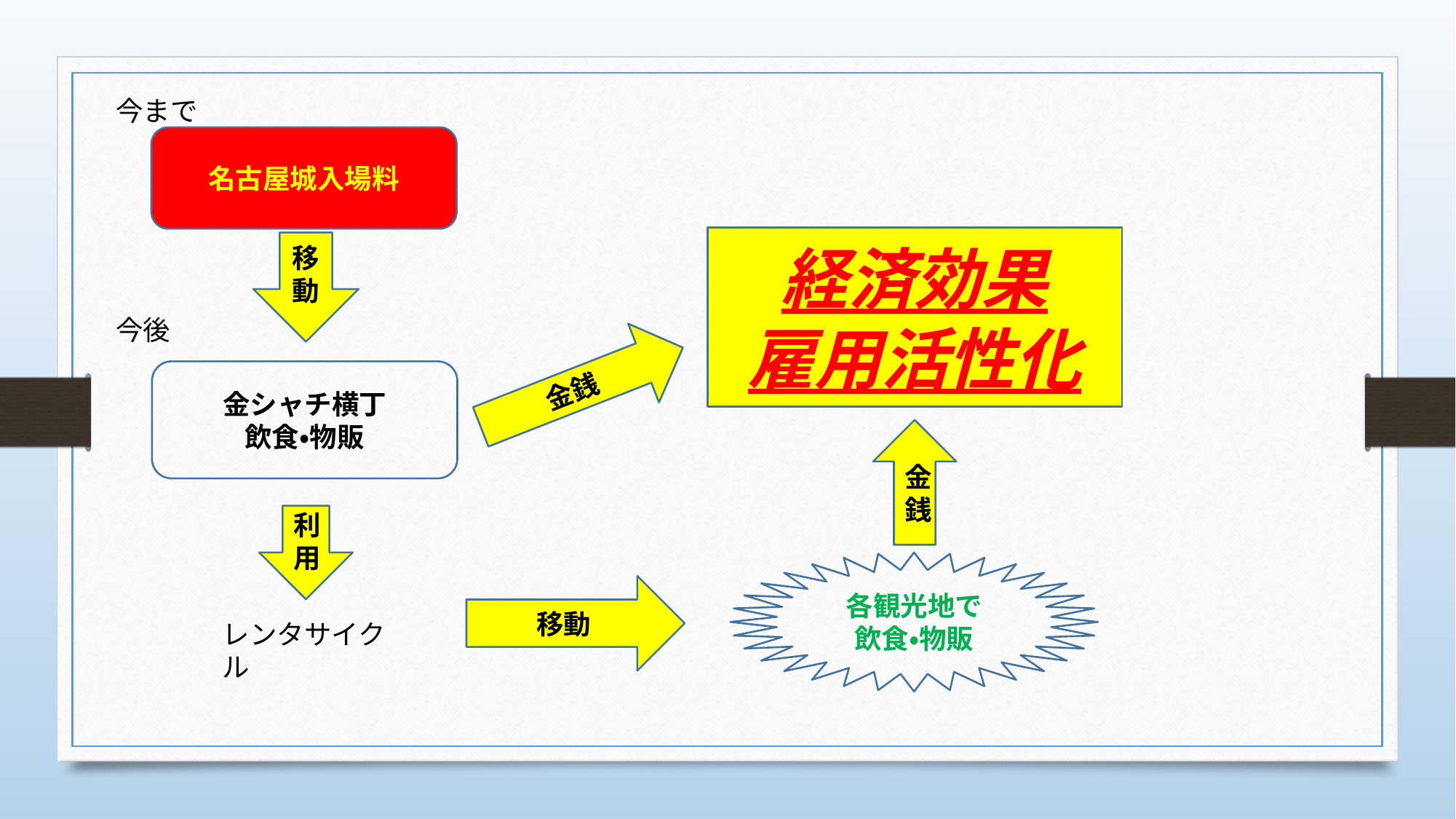

今まで
名古屋城入場料
経済効果
雇用活性化
移動
今後
金銭
金シャチ横丁
飲食・物販
金銭
利用
各観光地で
飲食・物販
移動
レンタサイクル